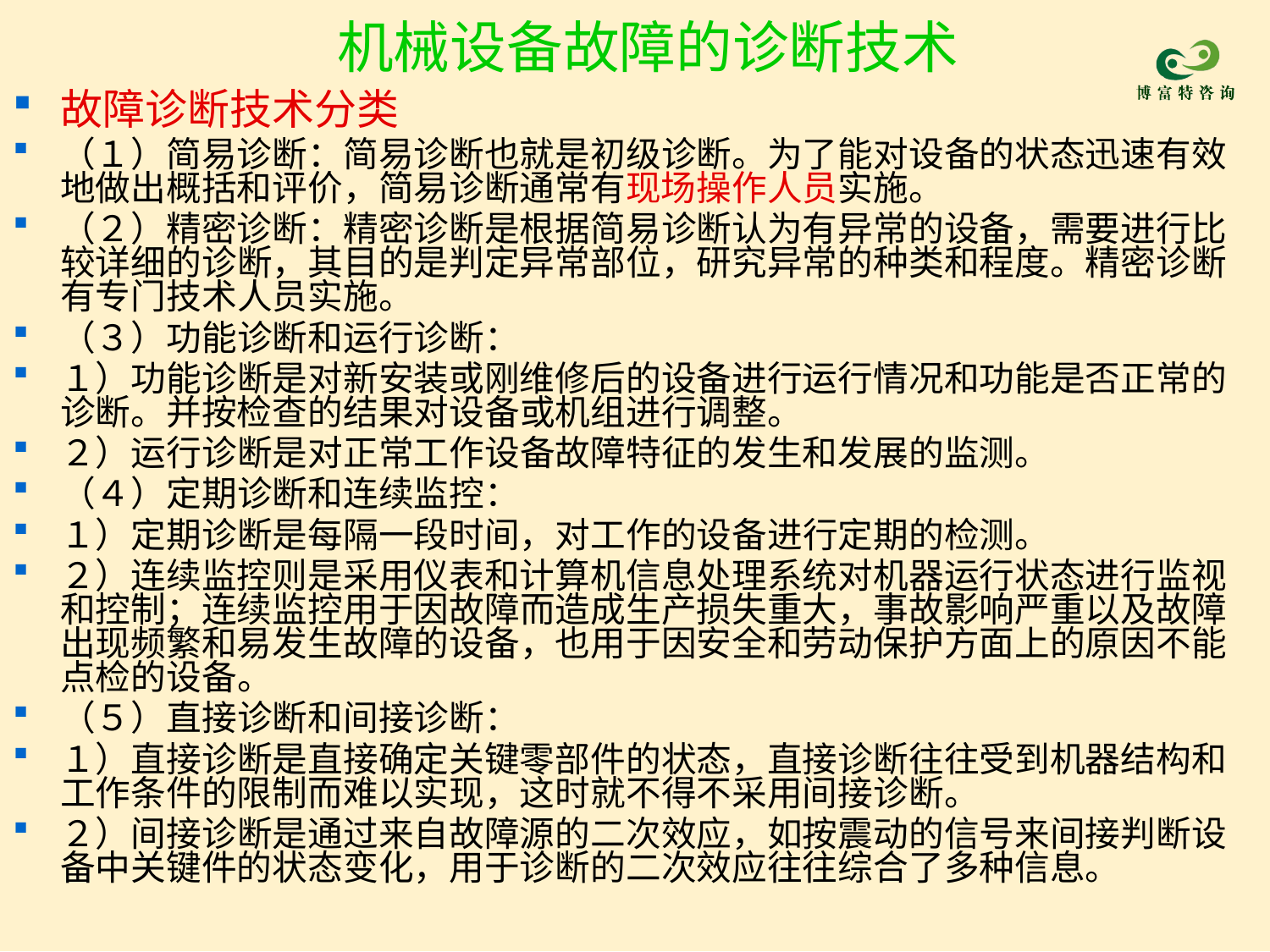

# 机械设备故障的诊断技术
故障诊断技术分类
（１）简易诊断：简易诊断也就是初级诊断。为了能对设备的状态迅速有效地做出概括和评价，简易诊断通常有现场操作人员实施。
（２）精密诊断：精密诊断是根据简易诊断认为有异常的设备，需要进行比较详细的诊断，其目的是判定异常部位，研究异常的种类和程度。精密诊断有专门技术人员实施。
（３）功能诊断和运行诊断：
１）功能诊断是对新安装或刚维修后的设备进行运行情况和功能是否正常的诊断。并按检查的结果对设备或机组进行调整。
２）运行诊断是对正常工作设备故障特征的发生和发展的监测。
（４）定期诊断和连续监控：
１）定期诊断是每隔一段时间，对工作的设备进行定期的检测。
２）连续监控则是采用仪表和计算机信息处理系统对机器运行状态进行监视和控制；连续监控用于因故障而造成生产损失重大，事故影响严重以及故障出现频繁和易发生故障的设备，也用于因安全和劳动保护方面上的原因不能点检的设备。
（５）直接诊断和间接诊断：
１）直接诊断是直接确定关键零部件的状态，直接诊断往往受到机器结构和工作条件的限制而难以实现，这时就不得不采用间接诊断。
２）间接诊断是通过来自故障源的二次效应，如按震动的信号来间接判断设备中关键件的状态变化，用于诊断的二次效应往往综合了多种信息。
37